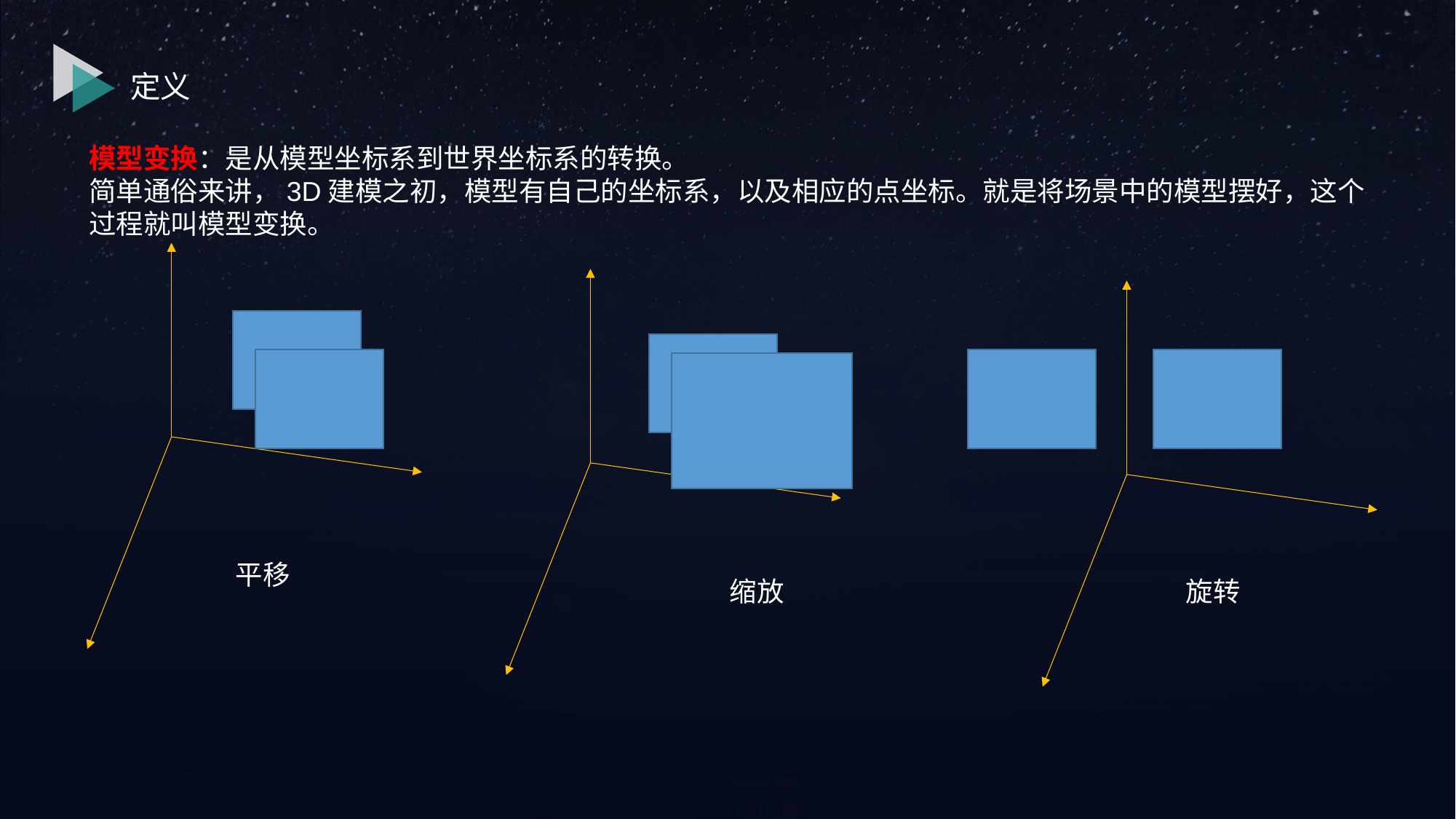

定义
模型变换：是从模型坐标系到世界坐标系的转换。
简单通俗来讲，3D建模之初，模型有自己的坐标系，以及相应的点坐标。就是将场景中的模型摆好，这个过程就叫模型变换。

平移
缩放
旋转